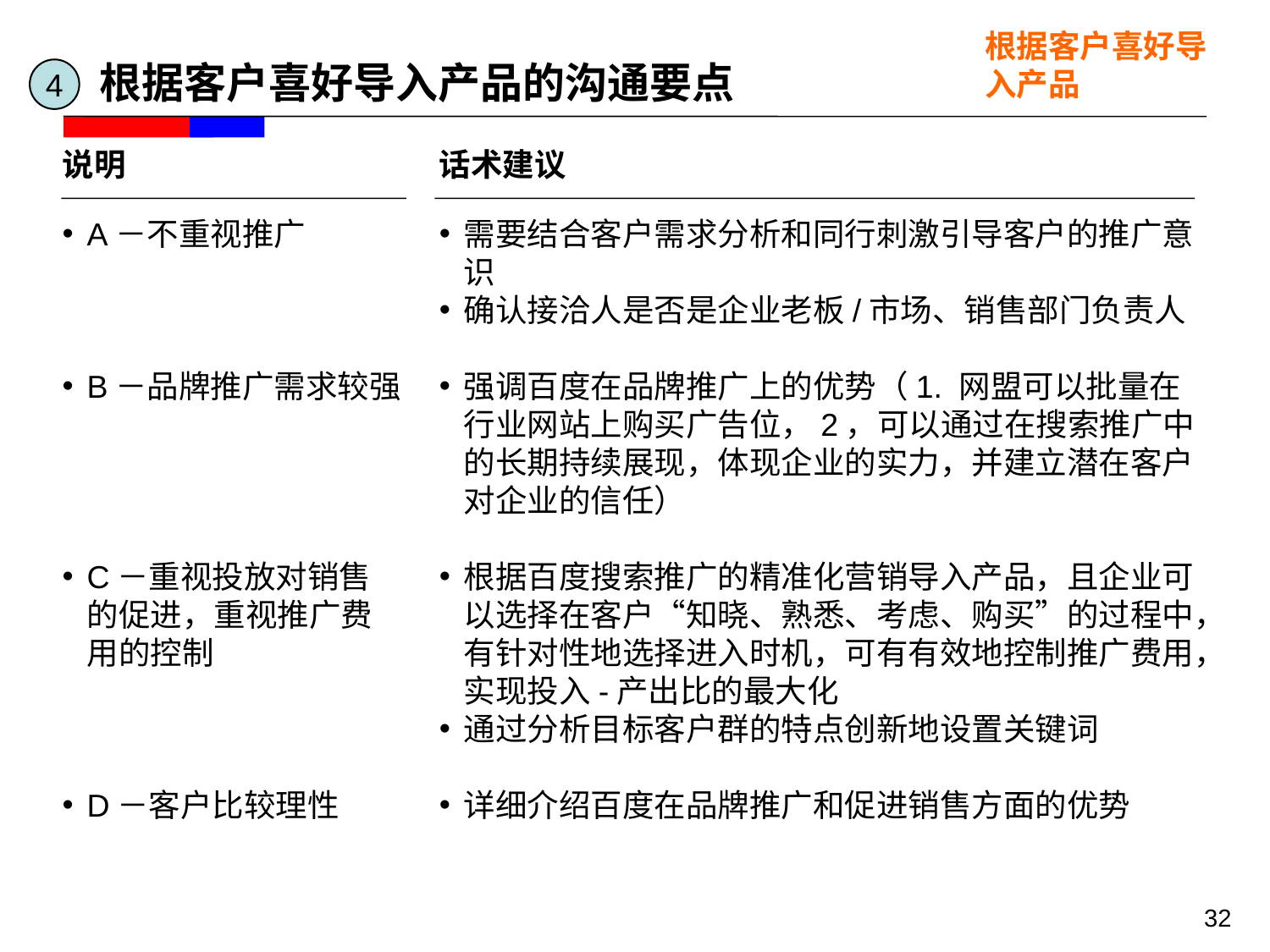

根据客户喜好导入产品
    根据客户喜好导入产品的沟通要点
4
说明
话术建议

A－不重视推广

B－品牌推广需求较强

C－重视投放对销售的促进，重视推广费用的控制

D－客户比较理性
需要结合客户需求分析和同行刺激引导客户的推广意识
确认接洽人是否是企业老板/市场、销售部门负责人

强调百度在品牌推广上的优势（1. 网盟可以批量在行业网站上购买广告位，2，可以通过在搜索推广中的长期持续展现，体现企业的实力，并建立潜在客户对企业的信任）

根据百度搜索推广的精准化营销导入产品，且企业可以选择在客户“知晓、熟悉、考虑、购买”的过程中，有针对性地选择进入时机，可有有效地控制推广费用，实现投入-产出比的最大化
通过分析目标客户群的特点创新地设置关键词

详细介绍百度在品牌推广和促进销售方面的优势
32